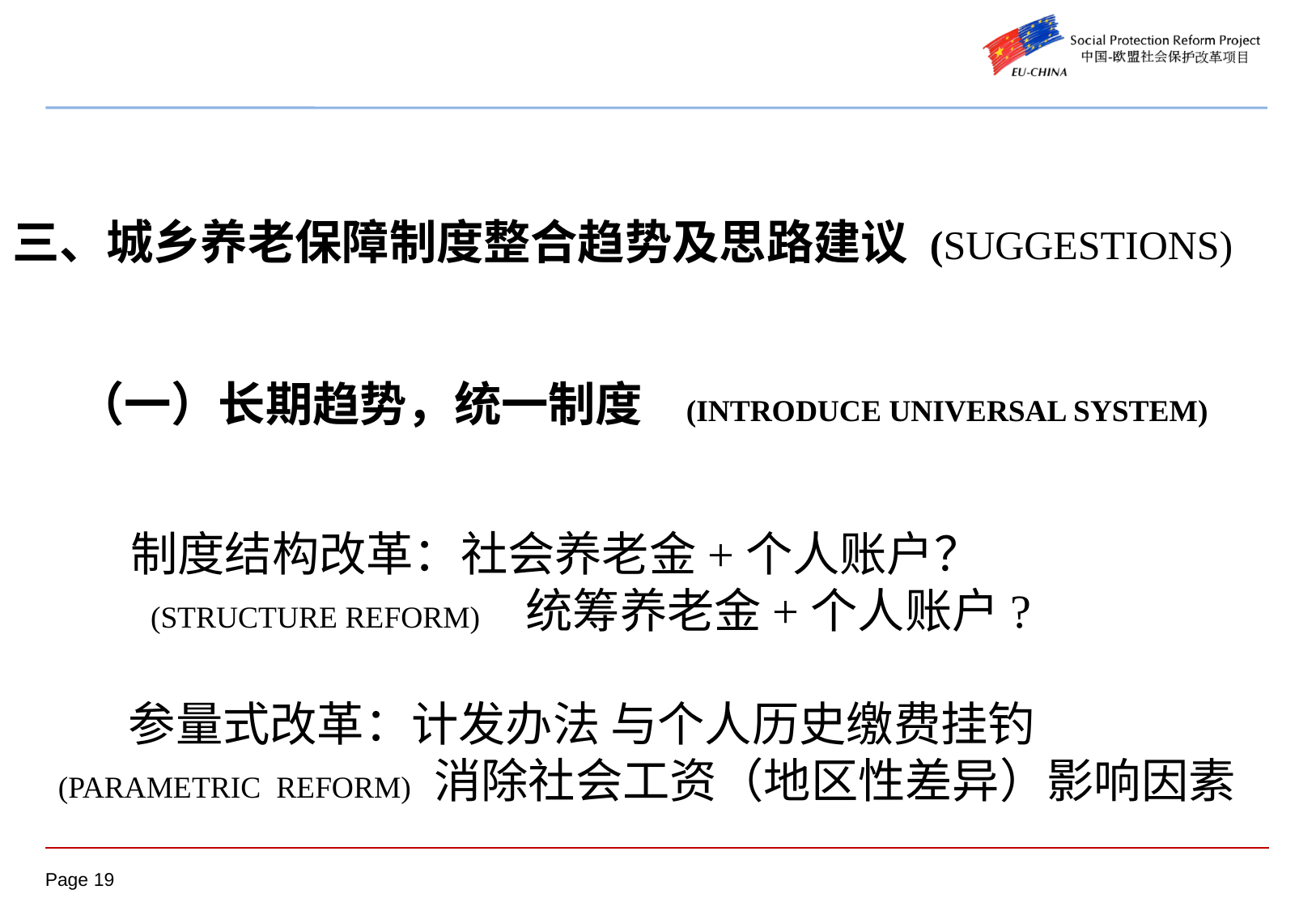

三、城乡养老保障制度整合趋势及思路建议 (suggestions)

     （一）长期趋势，统一制度   (Introduce universal system)

          制度结构改革：社会养老金+个人账户？
                  (structure reform)     统筹养老金+个人账户?

          参量式改革：计发办法 与个人历史缴费挂钓
      (Parametric  reform)  消除社会工资（地区性差异）影响因素